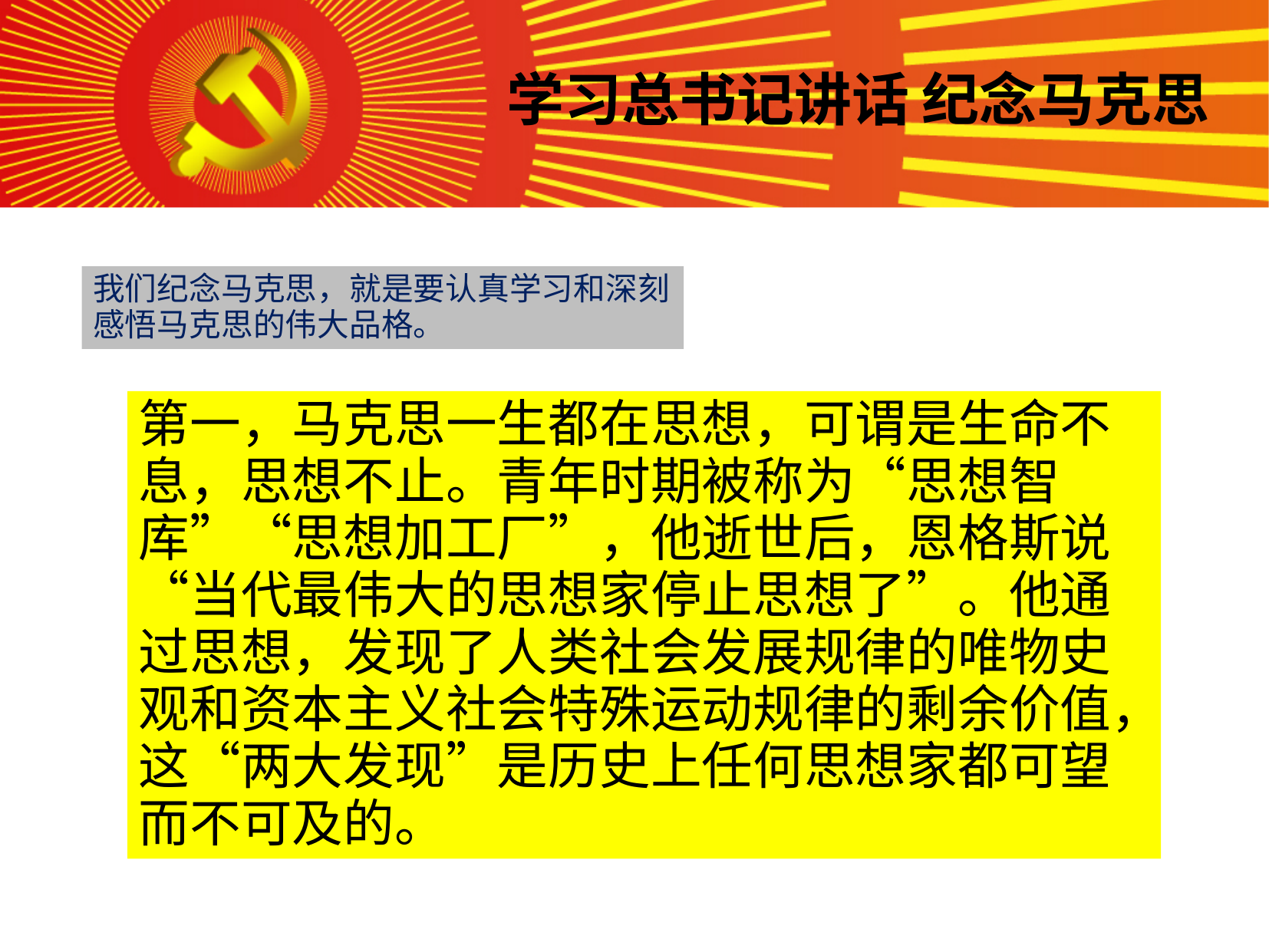

学习总书记讲话 纪念马克思
我们纪念马克思，就是要认真学习和深刻感悟马克思的伟大品格。
第一，马克思一生都在思想，可谓是生命不息，思想不止。青年时期被称为“思想智库”“思想加工厂”，他逝世后，恩格斯说“当代最伟大的思想家停止思想了”。他通过思想，发现了人类社会发展规律的唯物史观和资本主义社会特殊运动规律的剩余价值，这“两大发现”是历史上任何思想家都可望而不可及的。